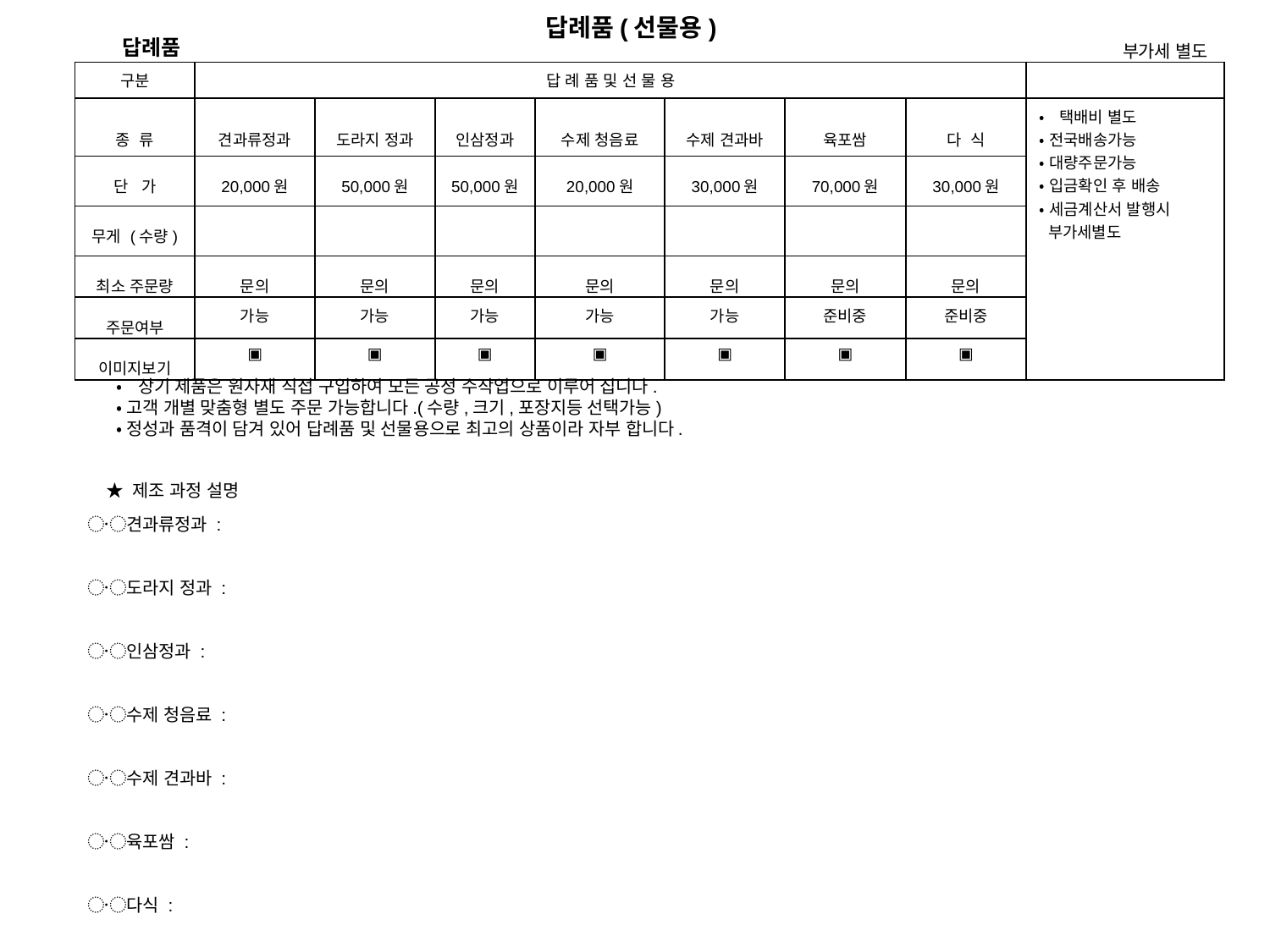

답례품(선물용)
답례품
부가세 별도
| 구분 | 답 례 품 및 선 물 용 |  |  |  |  |  |  |  |
| --- | --- | --- | --- | --- | --- | --- | --- | --- |
| 종 류 | 견과류정과 | 도라지 정과 | 인삼정과 | 수제 청음료 | 수제 견과바 | 육포쌈 | 다 식 | •택배비 별도 •전국배송가능 •대량주문가능 •입금확인 후 배송 •세금계산서 발행시 부가세별도 |
| 단 가 | 20,000원 | 50,000원 | 50,000원 | 20,000원 | 30,000원 | 70,000원 | 30,000원 |  |
| 무게 (수량) |  |  |  |  |  |  |  |  |
| 최소 주문량 | 문의 | 문의 | 문의 | 문의 | 문의 | 문의 | 문의 |  |
| 주문여부 | 가능 | 가능 | 가능 | 가능 | 가능 | 준비중 | 준비중 |  |
| 이미지보기 | ▣ | ▣ | ▣ | ▣ | ▣ | ▣ | ▣ |  |
•상기 제품은 원자재 직접 구입하여 모든 공정 수작업으로 이루어 집니다.
•고객 개별 맞춤형 별도 주문 가능합니다.(수량,크기,포장지등 선택가능)
•정성과 품격이 담겨 있어 답례품 및 선물용으로 최고의 상품이라 자부 합니다.
★ 제조 과정 설명
〮견과류정과 :

〮도라지 정과 :

〮인삼정과 :

〮수제 청음료 :

〮수제 견과바 :

〮육포쌈 :

〮다식 :